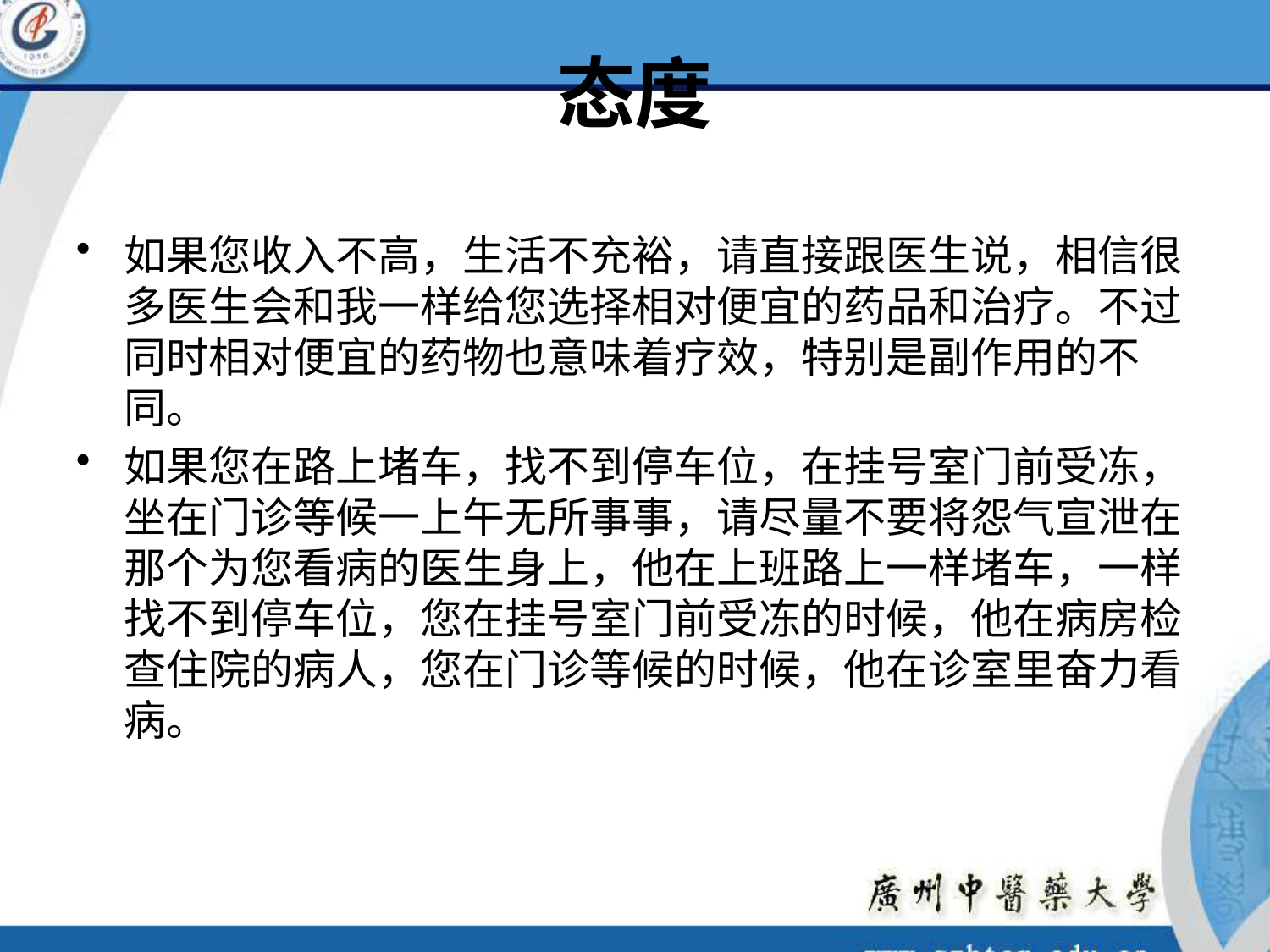

# 态度
如果您收入不高，生活不充裕，请直接跟医生说，相信很多医生会和我一样给您选择相对便宜的药品和治疗。不过同时相对便宜的药物也意味着疗效，特别是副作用的不同。
如果您在路上堵车，找不到停车位，在挂号室门前受冻，坐在门诊等候一上午无所事事，请尽量不要将怨气宣泄在那个为您看病的医生身上，他在上班路上一样堵车，一样找不到停车位，您在挂号室门前受冻的时候，他在病房检查住院的病人，您在门诊等候的时候，他在诊室里奋力看病。